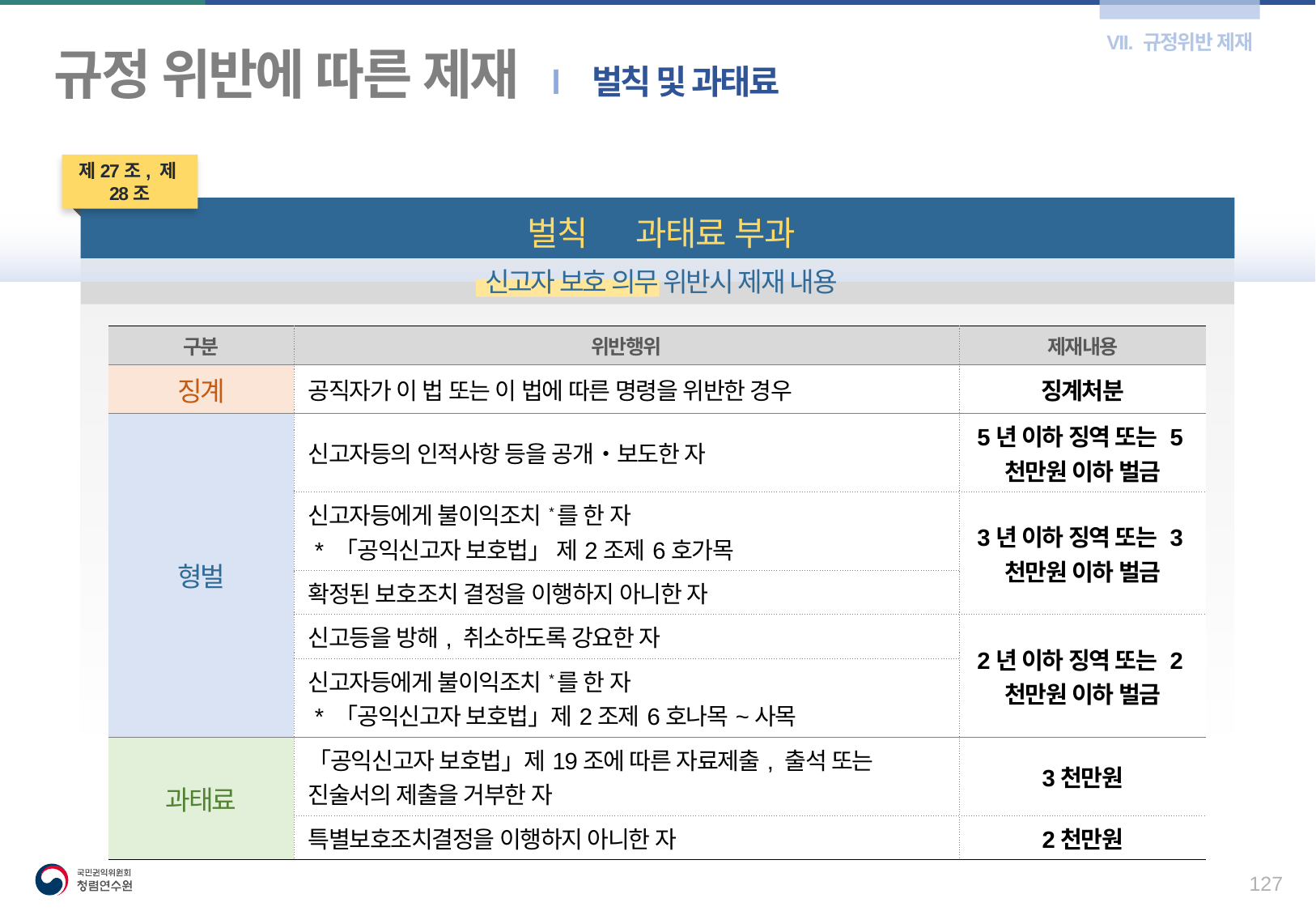

VII. 규정위반 제재

규정 위반에 따른 제재   l   벌칙 및 과태료
제27조, 제28조

벌칙 및 과태료 부과

신고자 보호 의무 위반시 제재 내용

| 구분 | 위반행위 | 제재내용 |
| --- | --- | --- |
| 징계 | 공직자가 이 법 또는 이 법에 따른 명령을 위반한 경우 | 징계처분 |
| 형벌 | 신고자등의 인적사항 등을 공개‧보도한 자 | 5년 이하 징역 또는 5천만원 이하 벌금 |
|  | 신고자등에게 불이익조치\*를 한 자 \* 「공익신고자 보호법」 제2조제6호가목 | 3년 이하 징역 또는 3천만원 이하 벌금 |
|  | 확정된 보호조치 결정을 이행하지 아니한 자 |  |
|  | 신고등을 방해, 취소하도록 강요한 자 | 2년 이하 징역 또는 2천만원 이하 벌금 |
|  | 신고자등에게 불이익조치\*를 한 자 \* 「공익신고자 보호법」제2조제6호나목~사목 |  |
| 과태료 | 「공익신고자 보호법」제19조에 따른 자료제출, 출석 또는 진술서의 제출을 거부한 자 | 3천만원 |
|  | 특별보호조치결정을 이행하지 아니한 자 | 2천만원 |
127